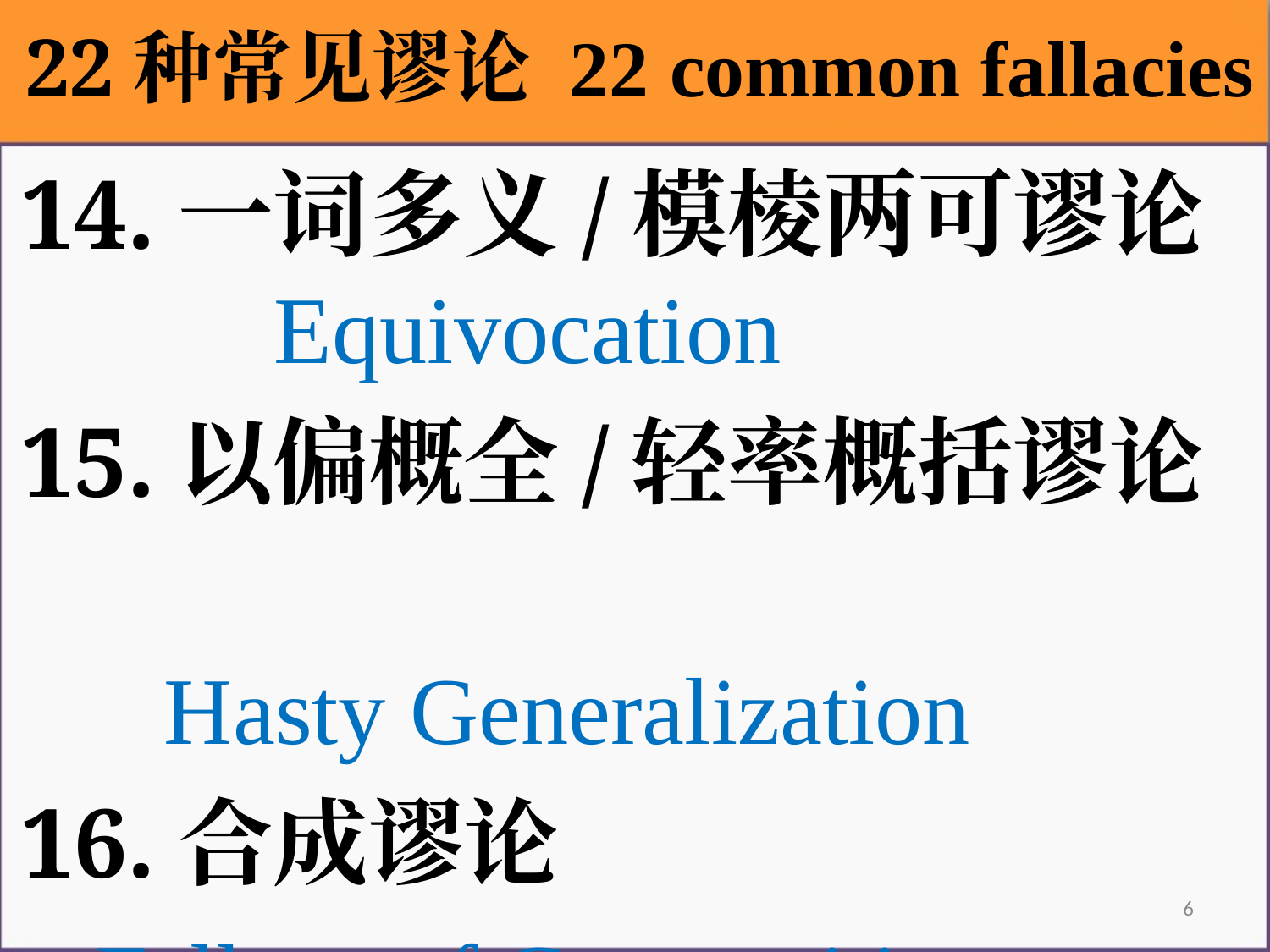

22种常见谬论 22 common fallacies
14.一词多义/模棱两可谬论       Equivocation
15.以偏概全/轻率概括谬论
      Hasty Generalization
16.合成谬论
   Fallacy of Composition
6